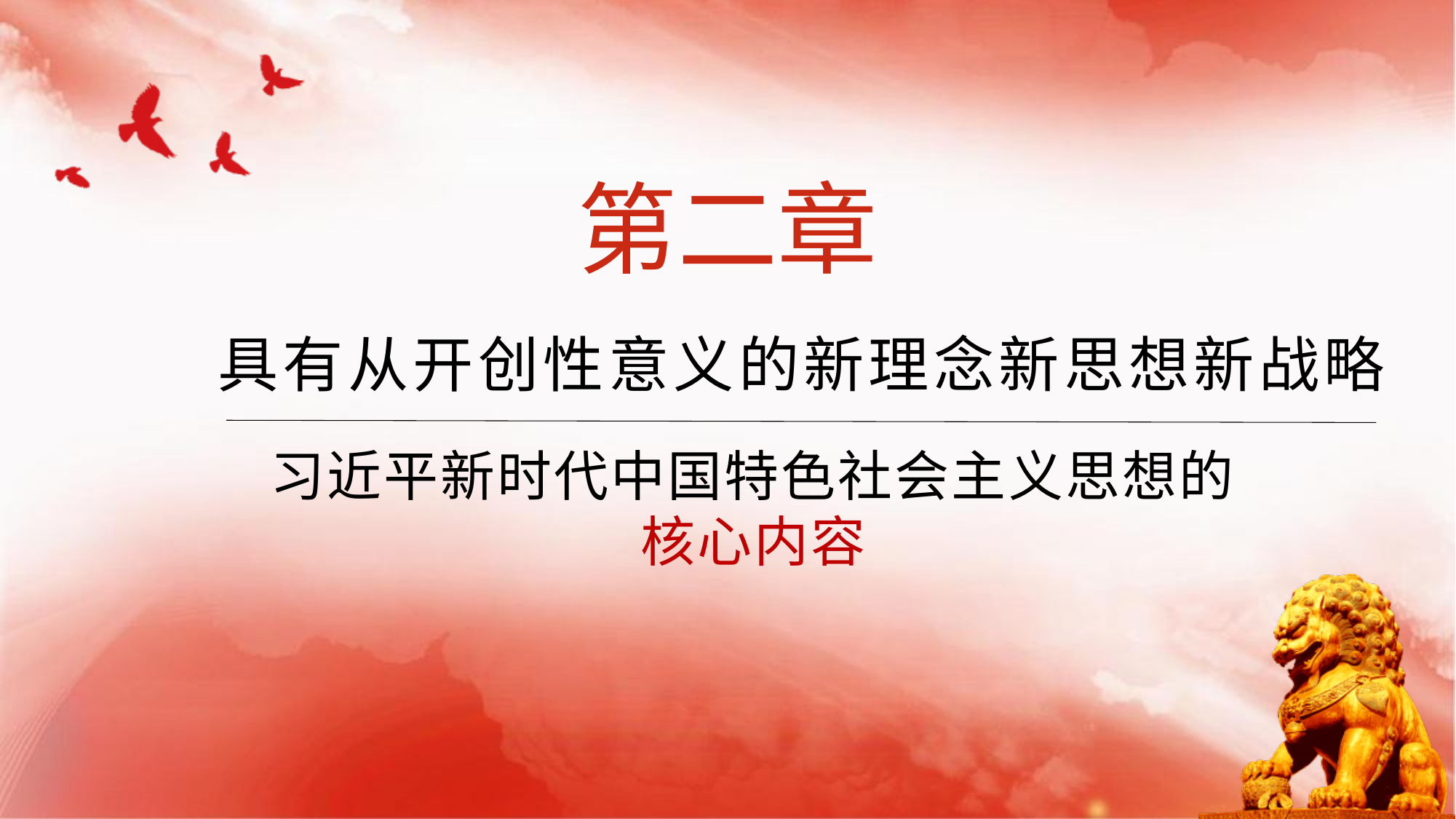

第二章
# 具有从开创性意义的新理念新思想新战略
习近平新时代中国特色社会主义思想的核心内容